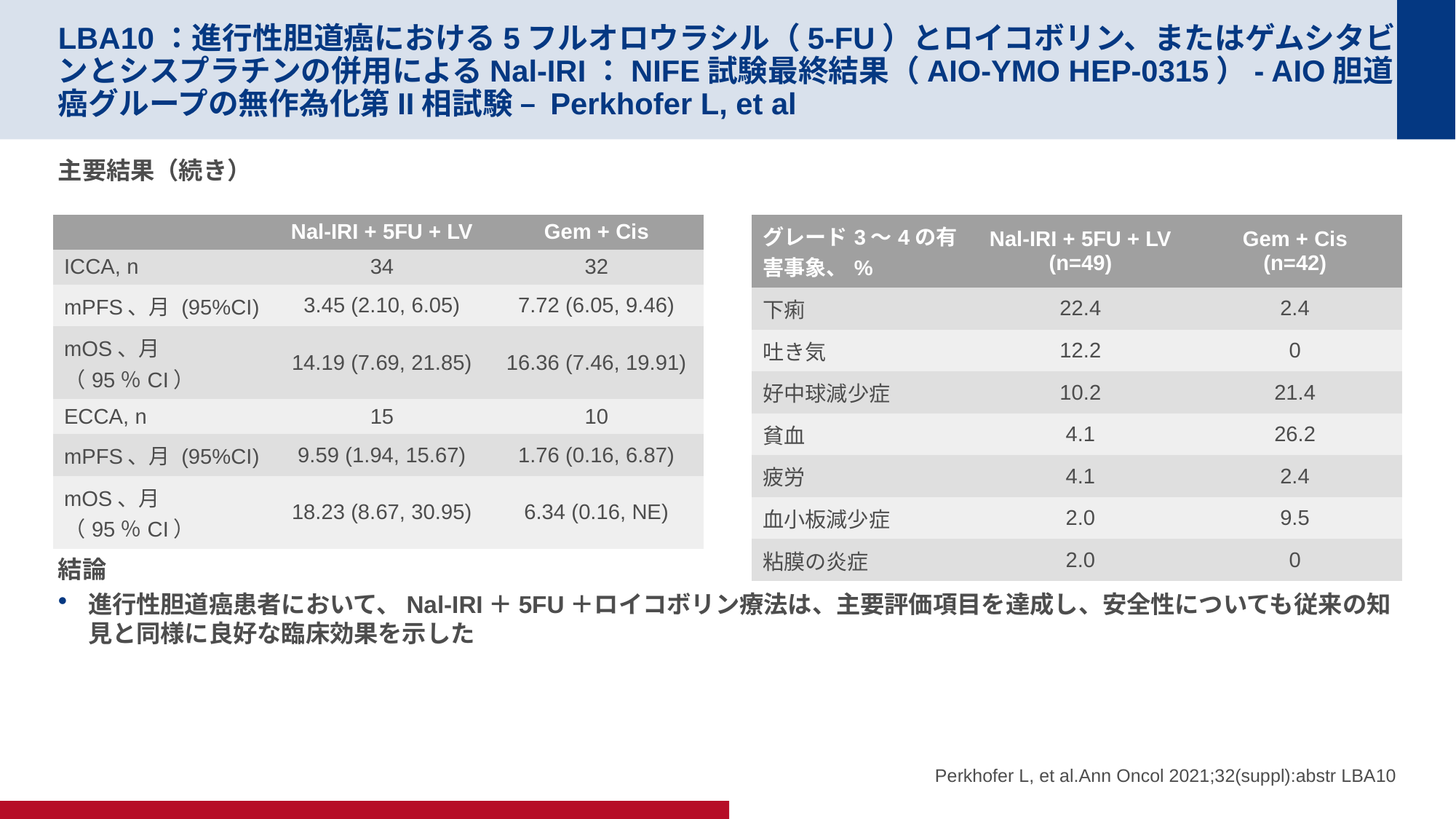

# LBA10：進行性胆道癌における5フルオロウラシル（5-FU）とロイコボリン、またはゲムシタビンとシスプラチンの併用によるNal-IRI：NIFE試験最終結果（AIO-YMO HEP-0315）- AIO胆道癌グループの無作為化第II相試験 – Perkhofer L, et al
主要結果（続き）
結論
進行性胆道癌患者において、Nal-IRI＋5FU＋ロイコボリン療法は、主要評価項目を達成し、安全性についても従来の知見と同様に良好な臨床効果を示した
|  | Nal-IRI + 5FU + LV | Gem + Cis |
| --- | --- | --- |
| ICCA, n | 34 | 32 |
| mPFS、月 (95%CI) | 3.45 (2.10, 6.05) | 7.72 (6.05, 9.46) |
| mOS、月（95％CI） | 14.19 (7.69, 21.85) | 16.36 (7.46, 19.91) |
| ECCA, n | 15 | 10 |
| mPFS、月 (95%CI) | 9.59 (1.94, 15.67) | 1.76 (0.16, 6.87) |
| mOS、月（95％CI） | 18.23 (8.67, 30.95) | 6.34 (0.16, NE) |
| グレード3～4の有害事象、% | Nal-IRI + 5FU + LV (n=49) | Gem + Cis (n=42) |
| --- | --- | --- |
| 下痢 | 22.4 | 2.4 |
| 吐き気 | 12.2 | 0 |
| 好中球減少症 | 10.2 | 21.4 |
| 貧血 | 4.1 | 26.2 |
| 疲労 | 4.1 | 2.4 |
| 血小板減少症 | 2.0 | 9.5 |
| 粘膜の炎症 | 2.0 | 0 |
Perkhofer L, et al.Ann Oncol 2021;32(suppl):abstr LBA10